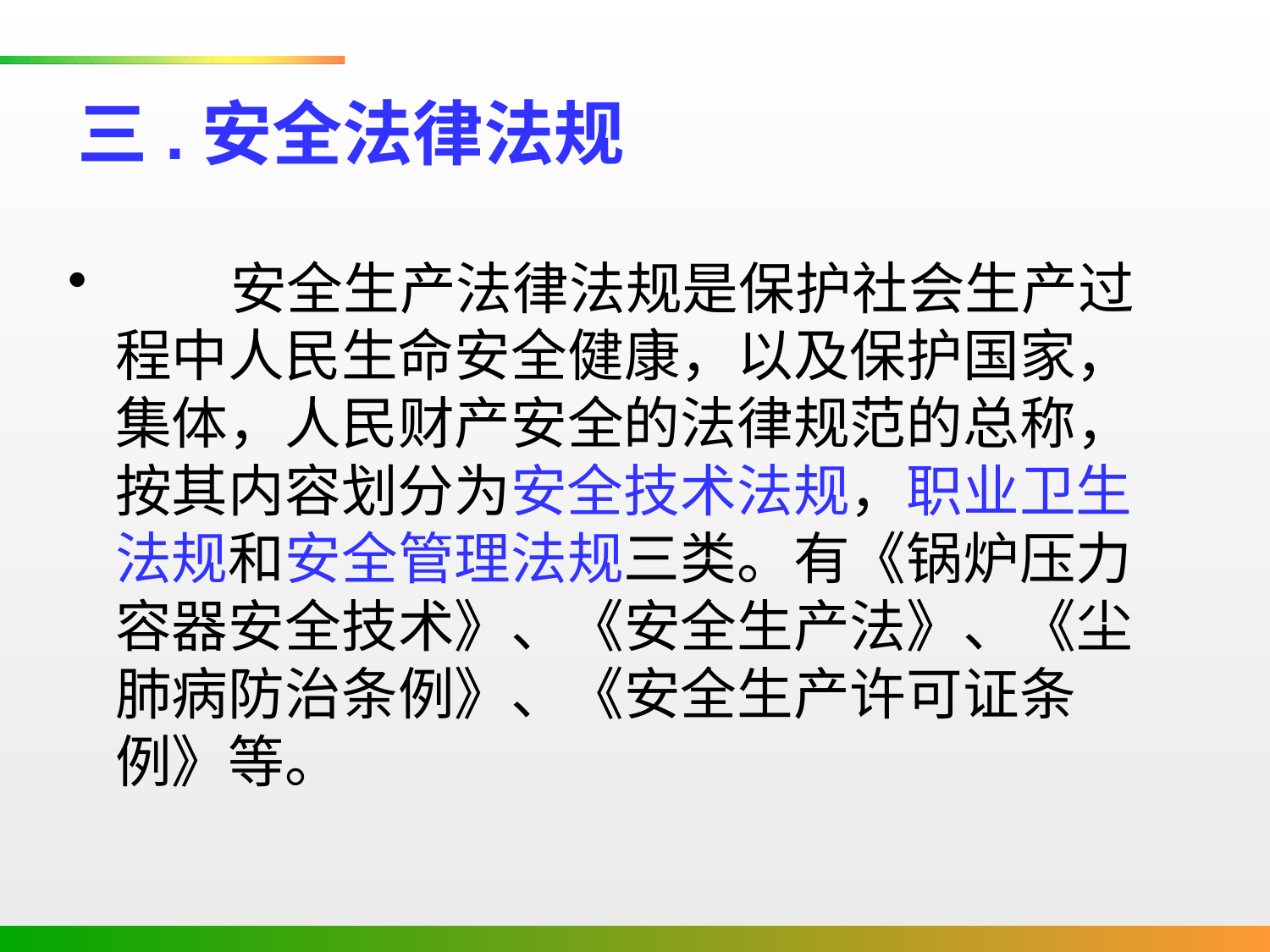

# 三.安全法律法规
        安全生产法律法规是保护社会生产过程中人民生命安全健康，以及保护国家，集体，人民财产安全的法律规范的总称，按其内容划分为安全技术法规，职业卫生法规和安全管理法规三类。有《锅炉压力容器安全技术》、《安全生产法》、《尘肺病防治条例》、《安全生产许可证条例》等。